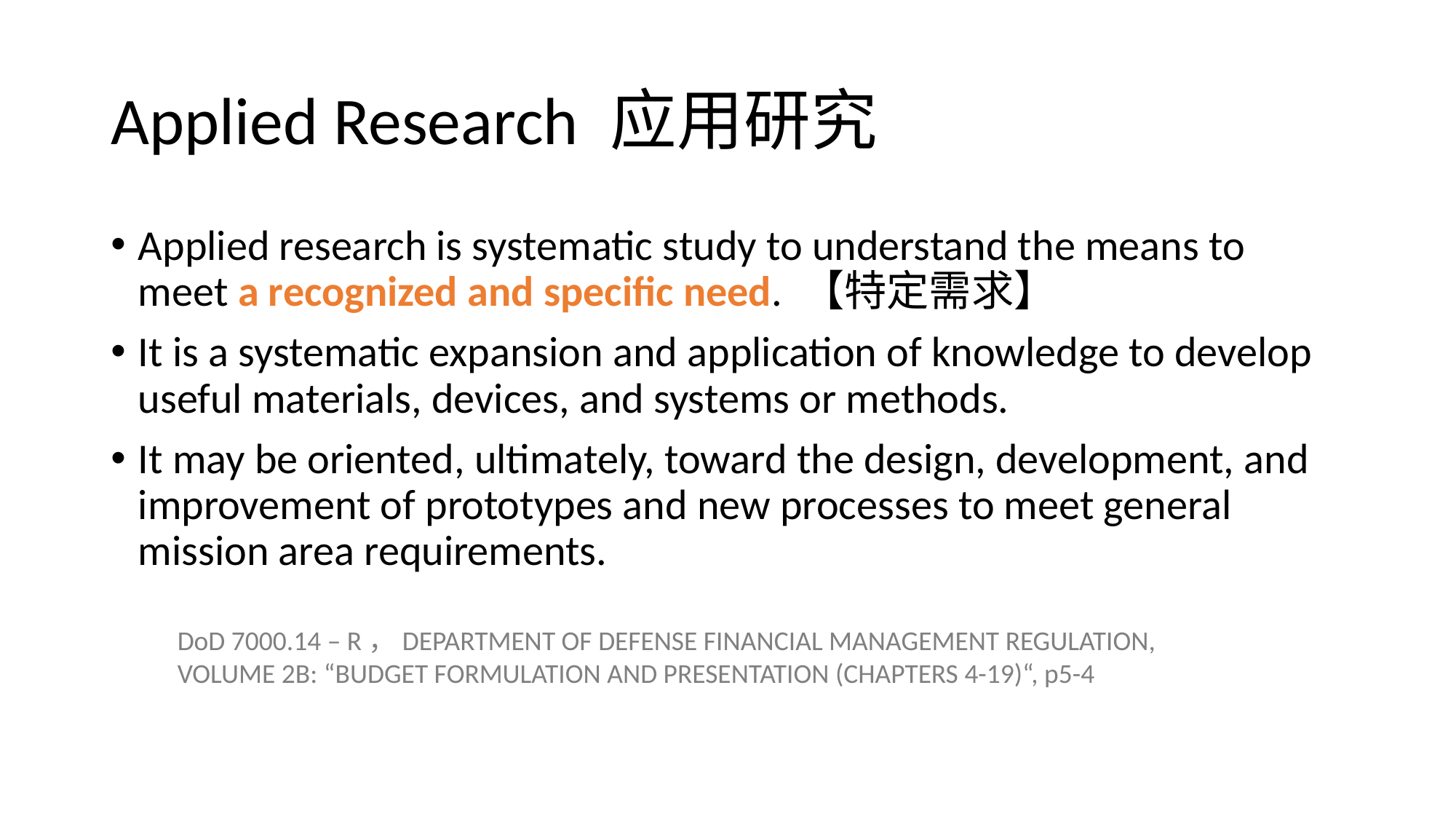

# Applied Research 应用研究
Applied research is systematic study to understand the means to meet a recognized and specific need. 【特定需求】
It is a systematic expansion and application of knowledge to develop useful materials, devices, and systems or methods.
It may be oriented, ultimately, toward the design, development, and improvement of prototypes and new processes to meet general mission area requirements.
DoD 7000.14 – R，DEPARTMENT OF DEFENSE FINANCIAL MANAGEMENT REGULATION, VOLUME 2B: “BUDGET FORMULATION AND PRESENTATION (CHAPTERS 4-19)“, p5-4